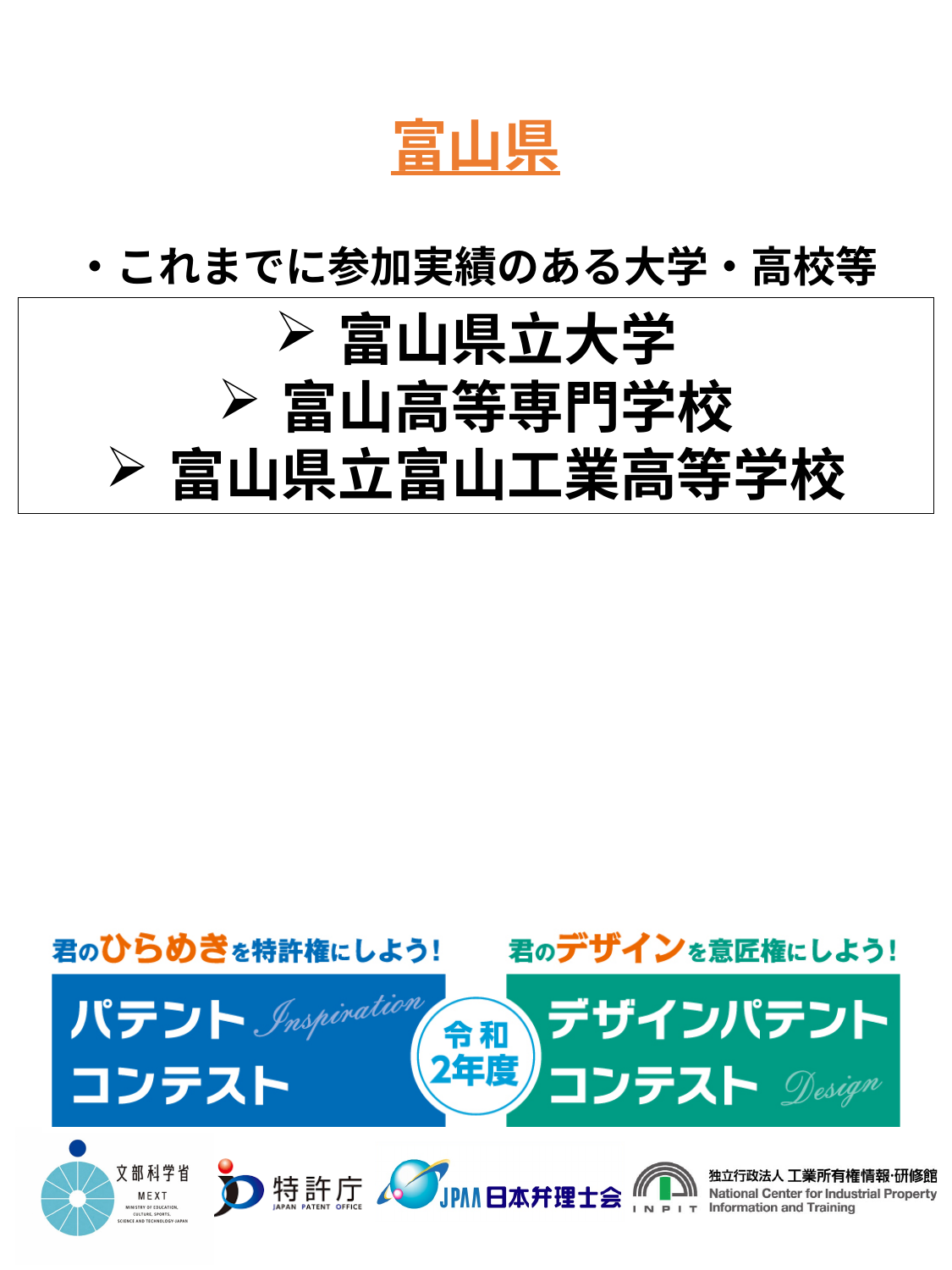

富山県
・これまでに参加実績のある大学・高校等
富山県立大学
富山高等専門学校
富山県立富山工業高等学校